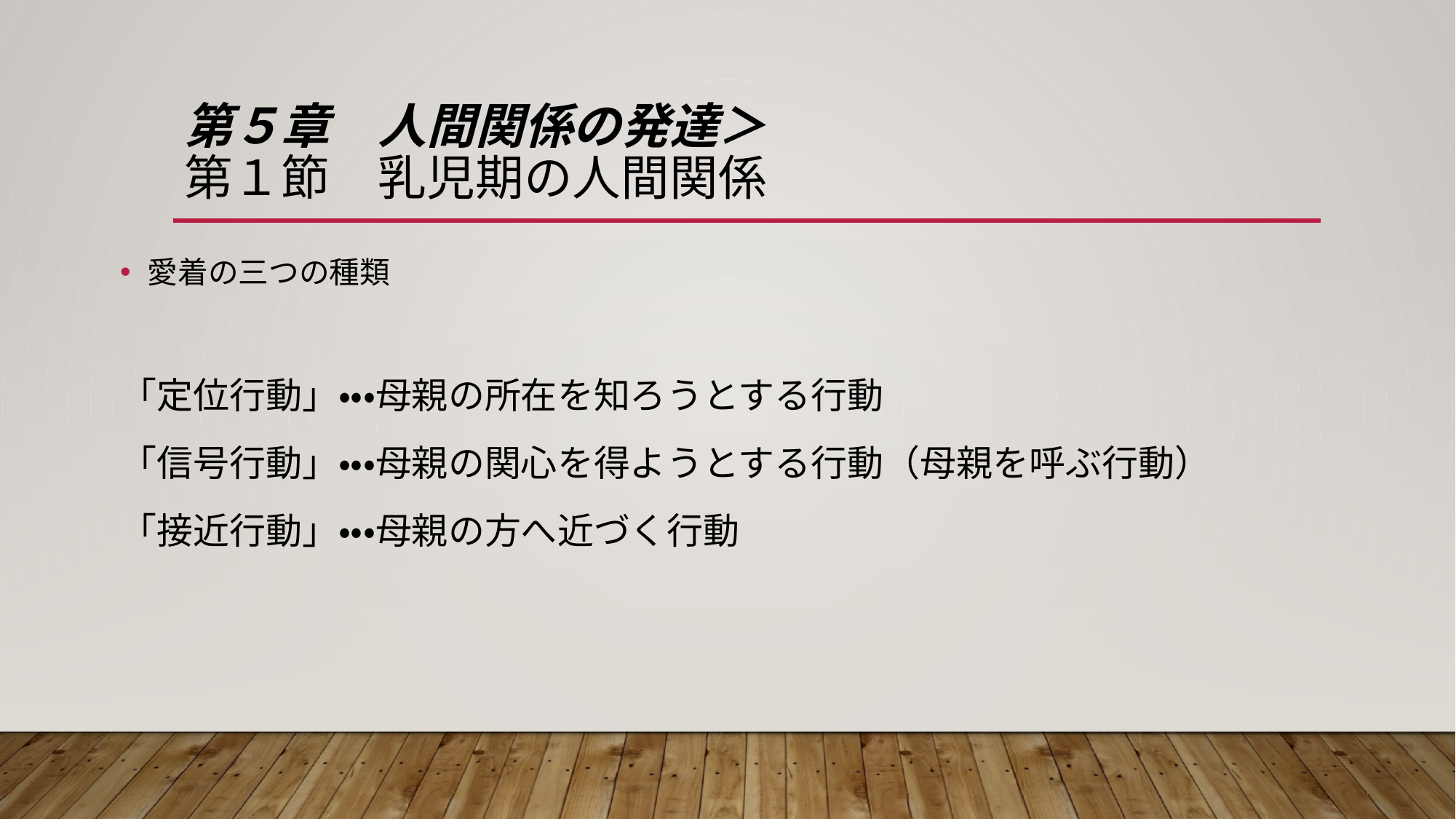

# 第５章　人間関係の発達＞ 第１節　乳児期の人間関係
愛着の三つの種類

「定位行動」・・・母親の所在を知ろうとする行動
「信号行動」・・・母親の関心を得ようとする行動（母親を呼ぶ行動）
「接近行動」・・・母親の方へ近づく行動